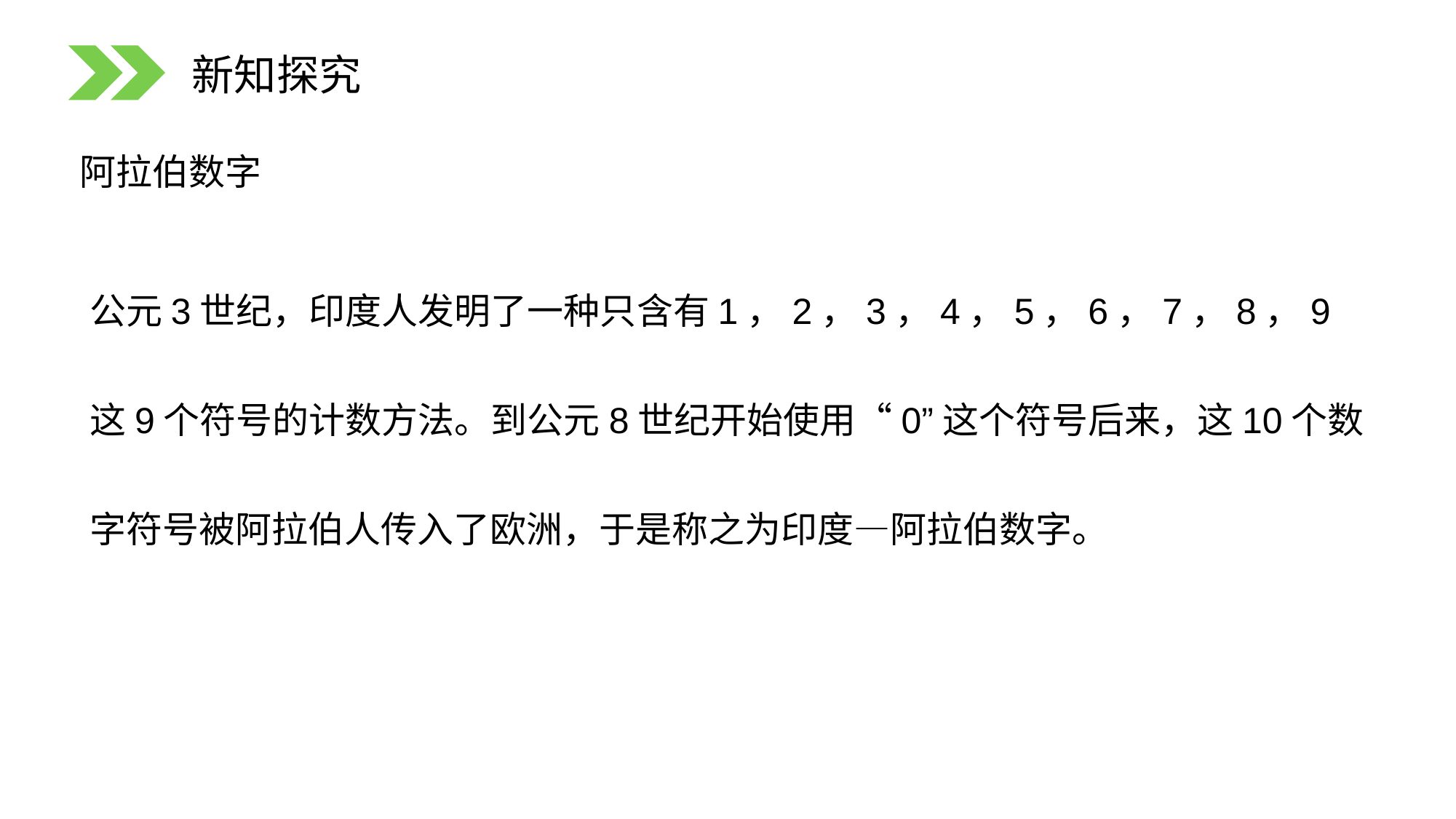

新知探究
        阿拉伯数字
公元3世纪，印度人发明了一种只含有1，2，3，4，5，6，7，8，9这9个符号的计数方法。到公元8世纪开始使用“0”这个符号后来，这10个数字符号被阿拉伯人传入了欧洲，于是称之为印度—阿拉伯数字。